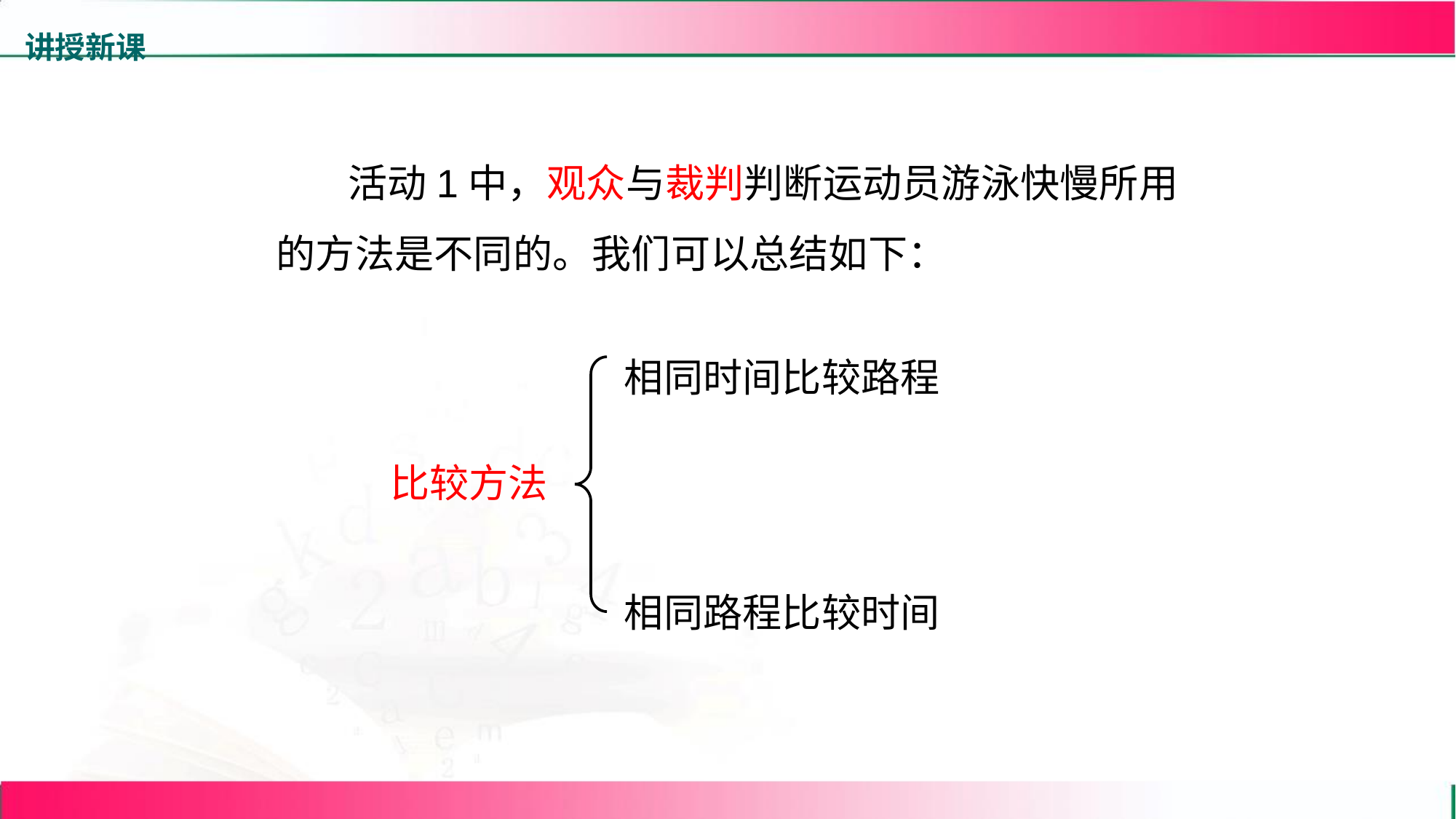

讲授新课
       活动1中，观众与裁判判断运动员游泳快慢所用的方法是不同的。我们可以总结如下：
相同时间比较路程

比较方法
相同路程比较时间